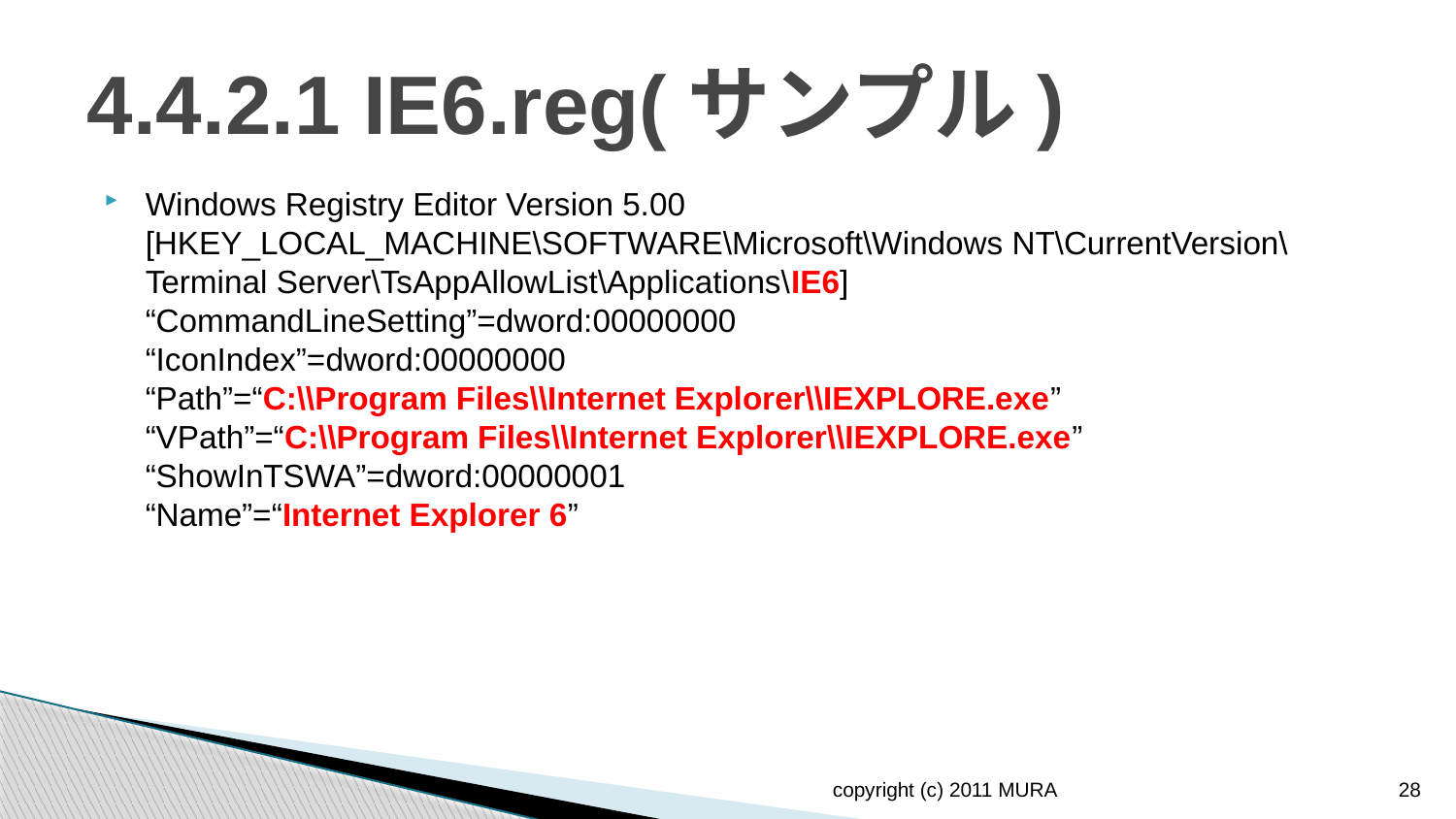

# 4.4.2.1 IE6.reg(サンプル)
Windows Registry Editor Version 5.00
[HKEY_LOCAL_MACHINE\SOFTWARE\Microsoft\Windows NT\CurrentVersion\Terminal Server\TsAppAllowList\Applications\IE6]
“CommandLineSetting”=dword:00000000
“IconIndex”=dword:00000000
“Path”=“C:\\Program Files\\Internet Explorer\\IEXPLORE.exe”
“VPath”=“C:\\Program Files\\Internet Explorer\\IEXPLORE.exe”
“ShowInTSWA”=dword:00000001
“Name”=“Internet Explorer 6”
copyright (c) 2011 MURA
28